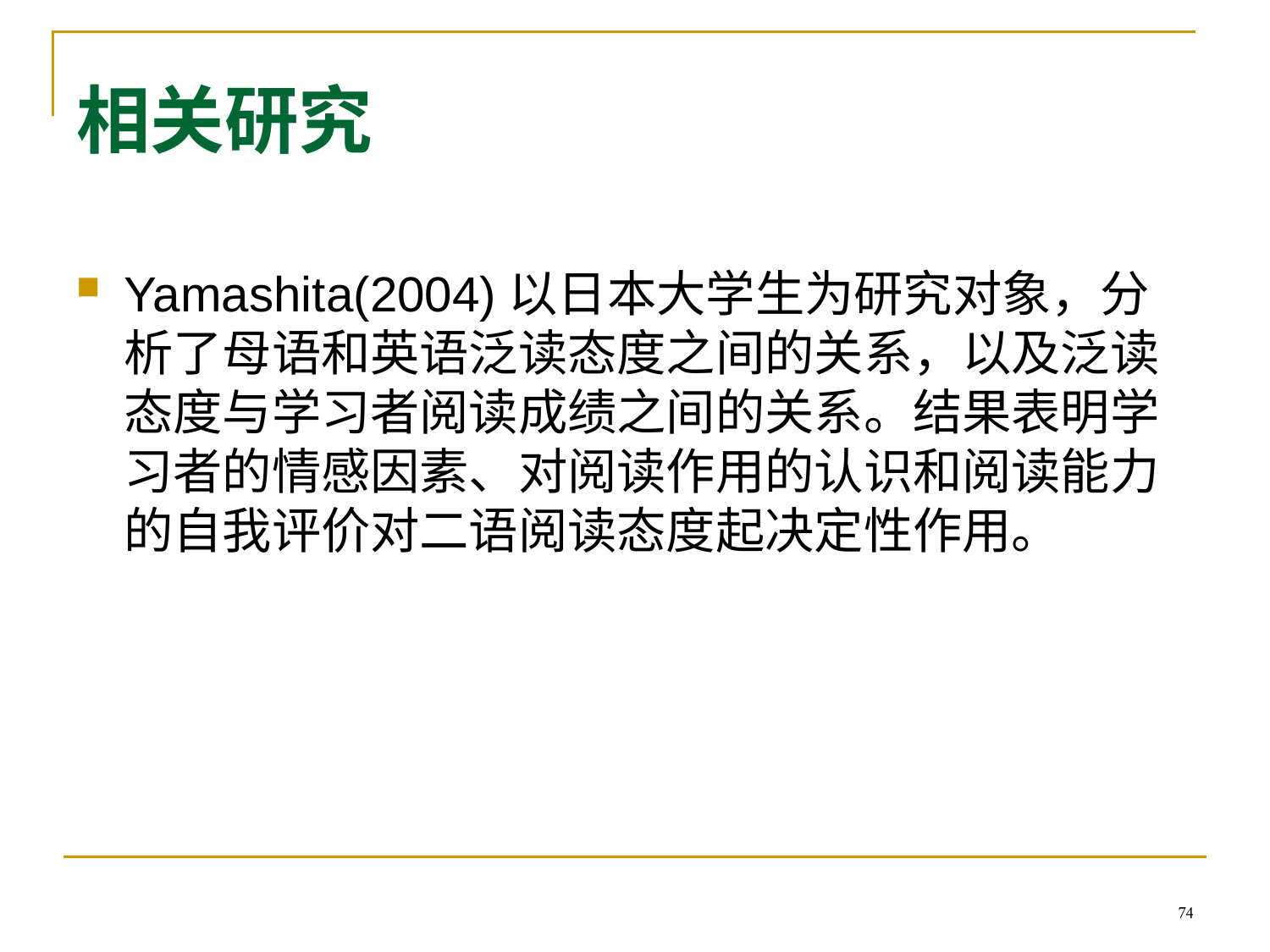

# 相关研究
Yamashita(2004)以日本大学生为研究对象，分析了母语和英语泛读态度之间的关系，以及泛读态度与学习者阅读成绩之间的关系。结果表明学习者的情感因素、对阅读作用的认识和阅读能力的自我评价对二语阅读态度起决定性作用。
74